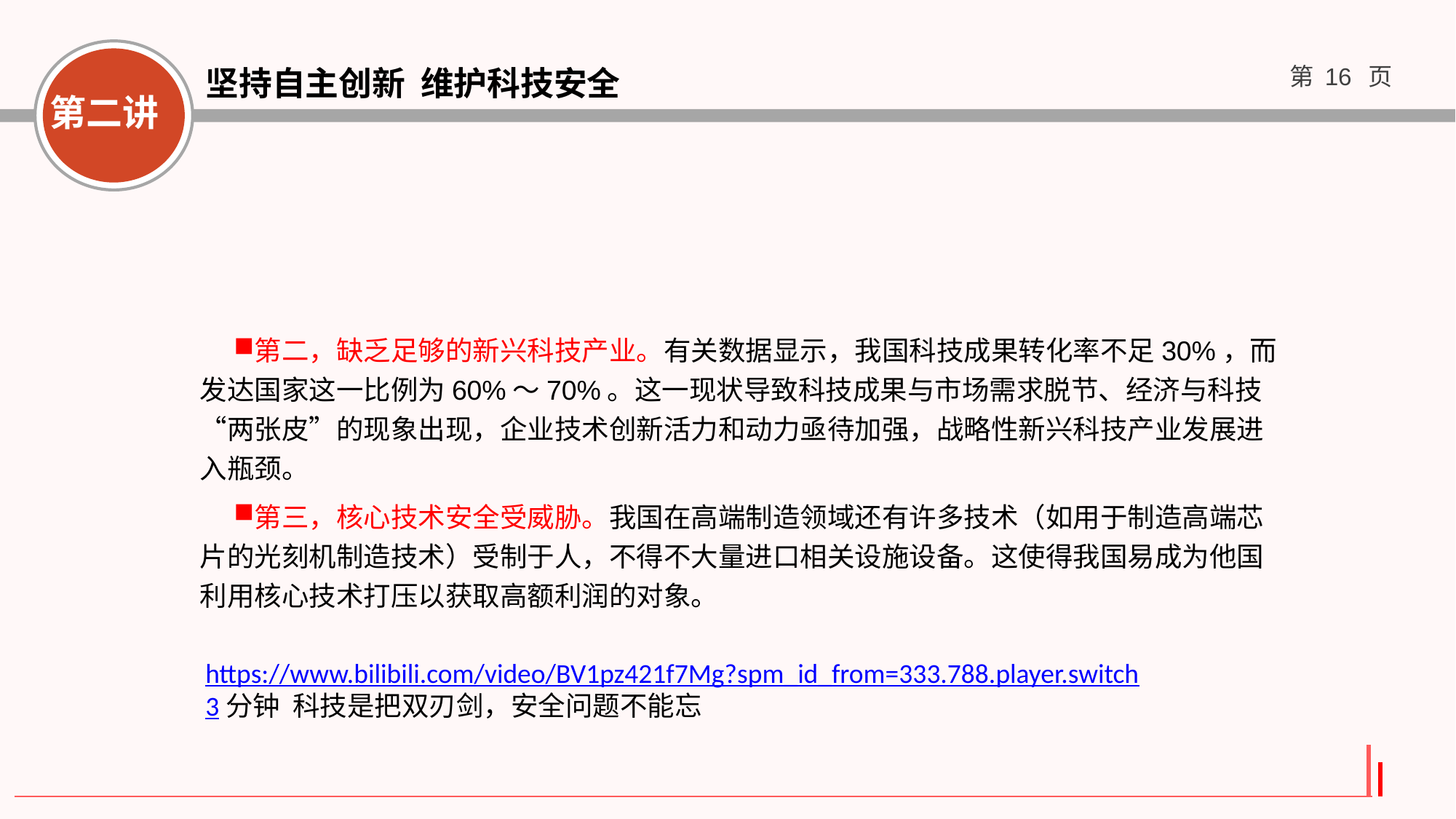

第二，缺乏足够的新兴科技产业。有关数据显示，我国科技成果转化率不足30%，而发达国家这一比例为60%～70%。这一现状导致科技成果与市场需求脱节、经济与科技“两张皮”的现象出现，企业技术创新活力和动力亟待加强，战略性新兴科技产业发展进入瓶颈。
第三，核心技术安全受威胁。我国在高端制造领域还有许多技术（如用于制造高端芯片的光刻机制造技术）受制于人，不得不大量进口相关设施设备。这使得我国易成为他国利用核心技术打压以获取高额利润的对象。
https://www.bilibili.com/video/BV1pz421f7Mg?spm_id_from=333.788.player.switch3分钟  科技是把双刃剑，安全问题不能忘